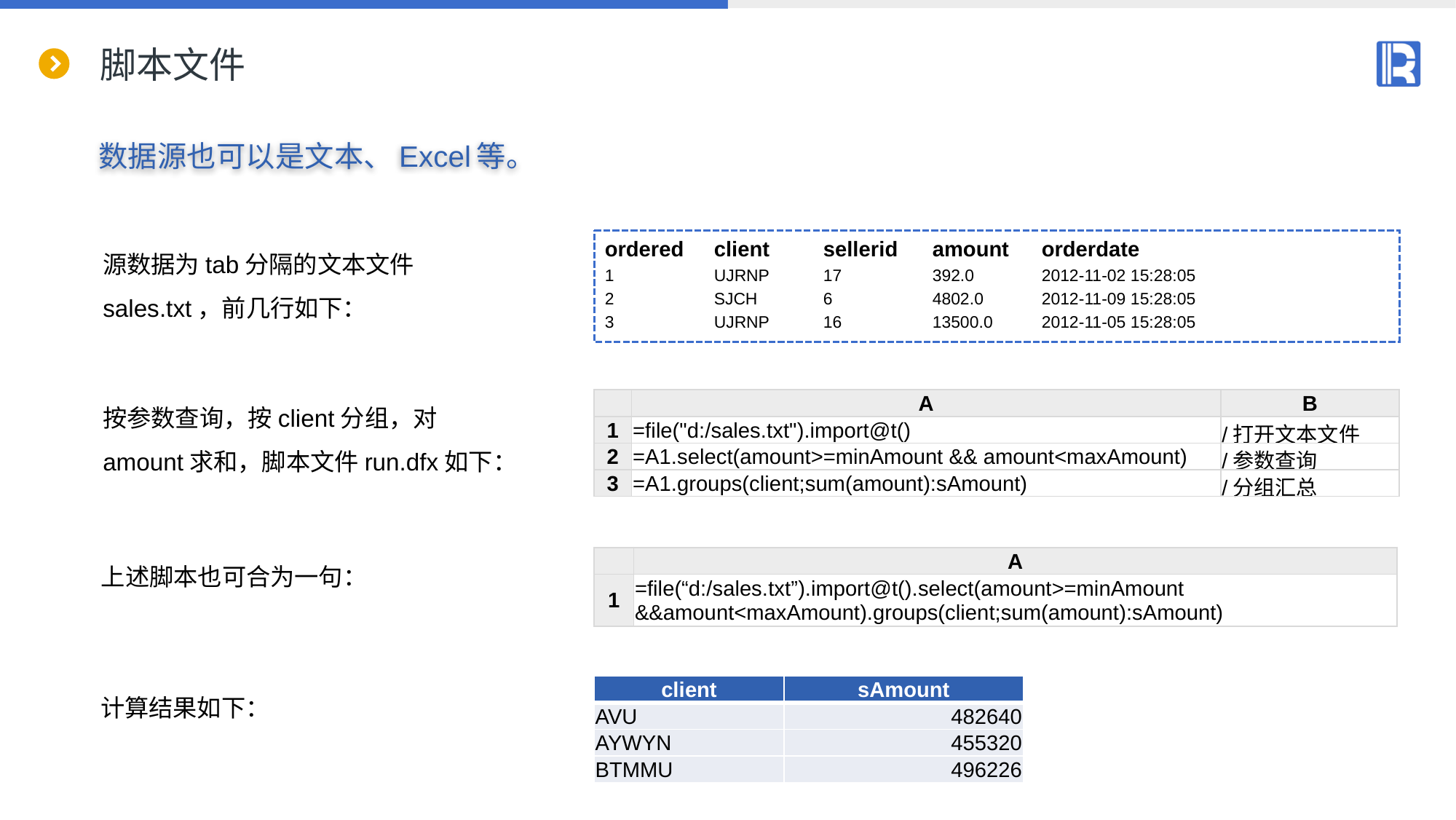

# 脚本文件
数据源也可以是文本、Excel等。
ordered	client	sellerid	amount	orderdate
1	UJRNP	17	392.0	2012-11-02 15:28:05
2	SJCH	6	4802.0	2012-11-09 15:28:05
3	UJRNP	16	13500.0	2012-11-05 15:28:05
源数据为tab分隔的文本文件sales.txt，前几行如下：
按参数查询，按client分组，对amount求和，脚本文件run.dfx如下：
|  | A | B |
| --- | --- | --- |
| 1 | =file("d:/sales.txt").import@t() | /打开文本文件 |
| 2 | =A1.select(amount>=minAmount && amount<maxAmount) | /参数查询 |
| 3 | =A1.groups(client;sum(amount):sAmount) | /分组汇总 |
上述脚本也可合为一句：
|  | A |
| --- | --- |
| 1 | =file(“d:/sales.txt”).import@t().select(amount>=minAmount &&amount<maxAmount).groups(client;sum(amount):sAmount) |
| client | sAmount |
| --- | --- |
| AVU | 482640 |
| AYWYN | 455320 |
| BTMMU | 496226 |
计算结果如下：